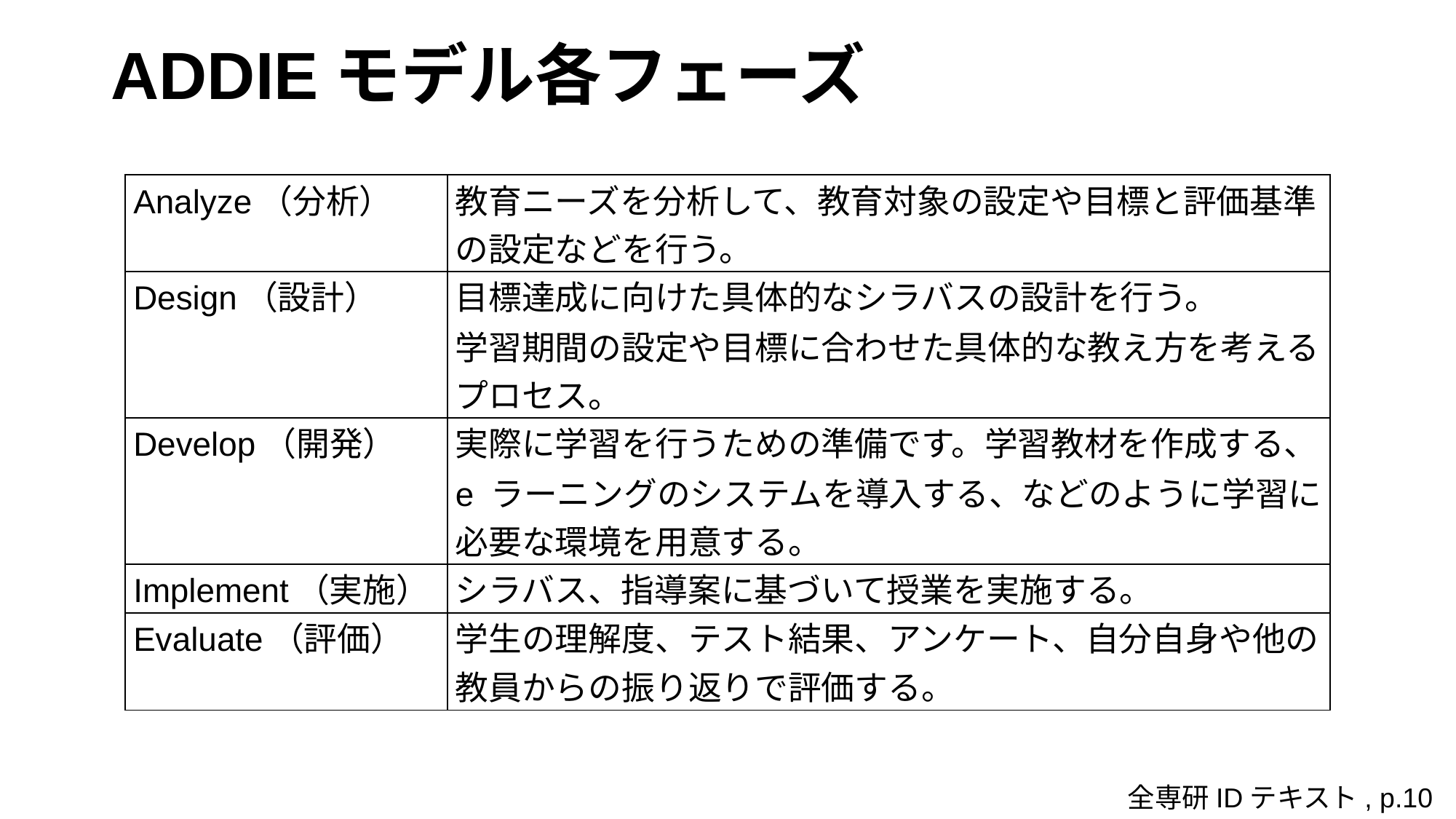

# ADDIEモデル各フェーズ
| Analyze（分析） | 教育ニーズを分析して、教育対象の設定や目標と評価基準の設定などを行う。 |
| --- | --- |
| Design（設計） | 目標達成に向けた具体的なシラバスの設計を行う。 学習期間の設定や目標に合わせた具体的な教え方を考えるプロセス。 |
| Develop（開発） | 実際に学習を行うための準備です。学習教材を作成する、 e ラーニングのシステムを導入する、などのように学習に必要な環境を用意する。 |
| Implement（実施） | シラバス、指導案に基づいて授業を実施する。 |
| Evaluate（評価） | 学生の理解度、テスト結果、アンケート、自分自身や他の教員からの振り返りで評価する。 |
全専研IDテキスト, p.10